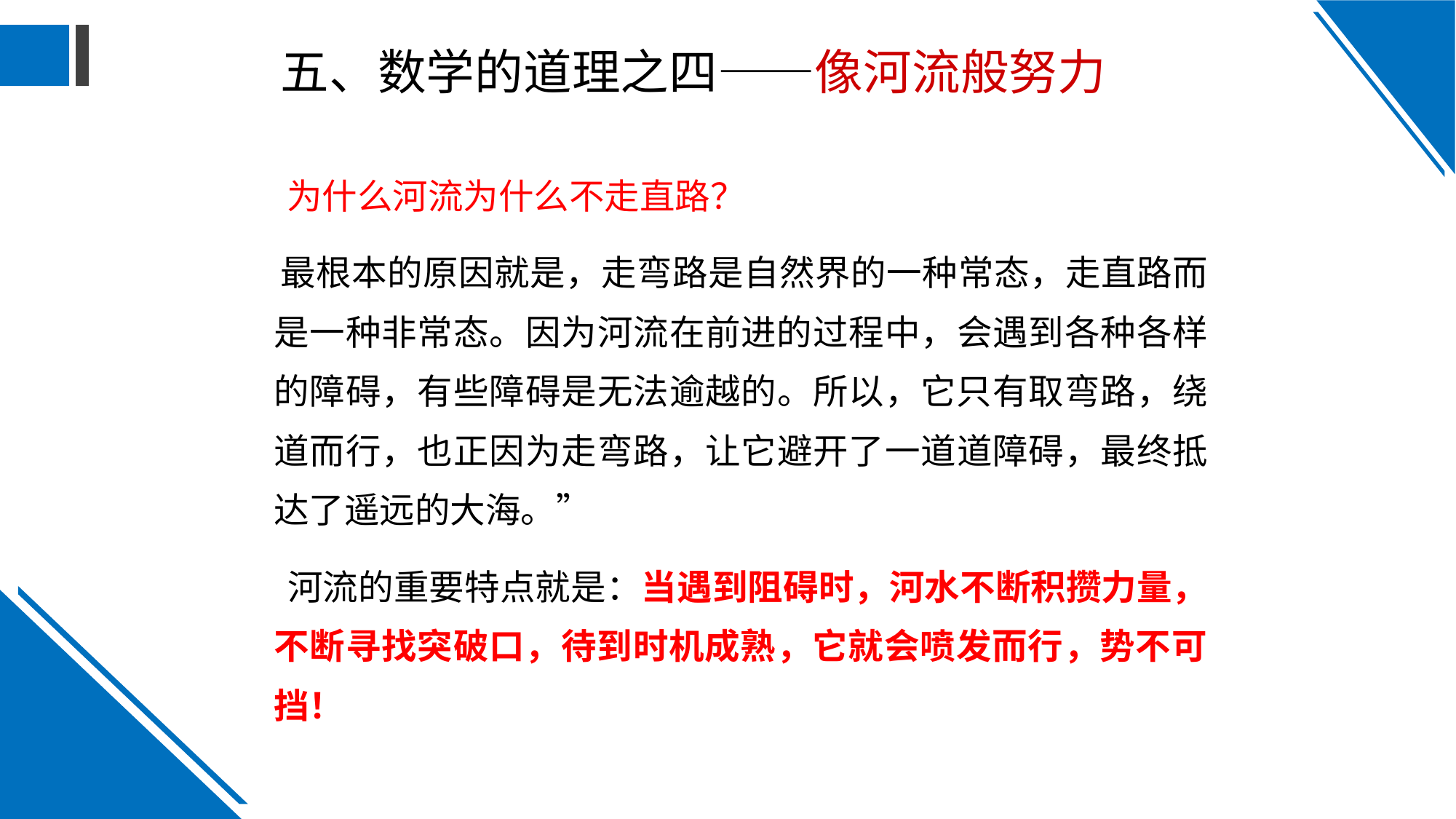

# 五、数学的道理之四——像河流般努力
    为什么河流为什么不走直路？
   最根本的原因就是，走弯路是自然界的一种常态，走直路而是一种非常态。因为河流在前进的过程中，会遇到各种各样的障碍，有些障碍是无法逾越的。所以，它只有取弯路，绕道而行，也正因为走弯路，让它避开了一道道障碍，最终抵达了遥远的大海。”
    河流的重要特点就是：当遇到阻碍时，河水不断积攒力量，不断寻找突破口，待到时机成熟，它就会喷发而行，势不可挡！